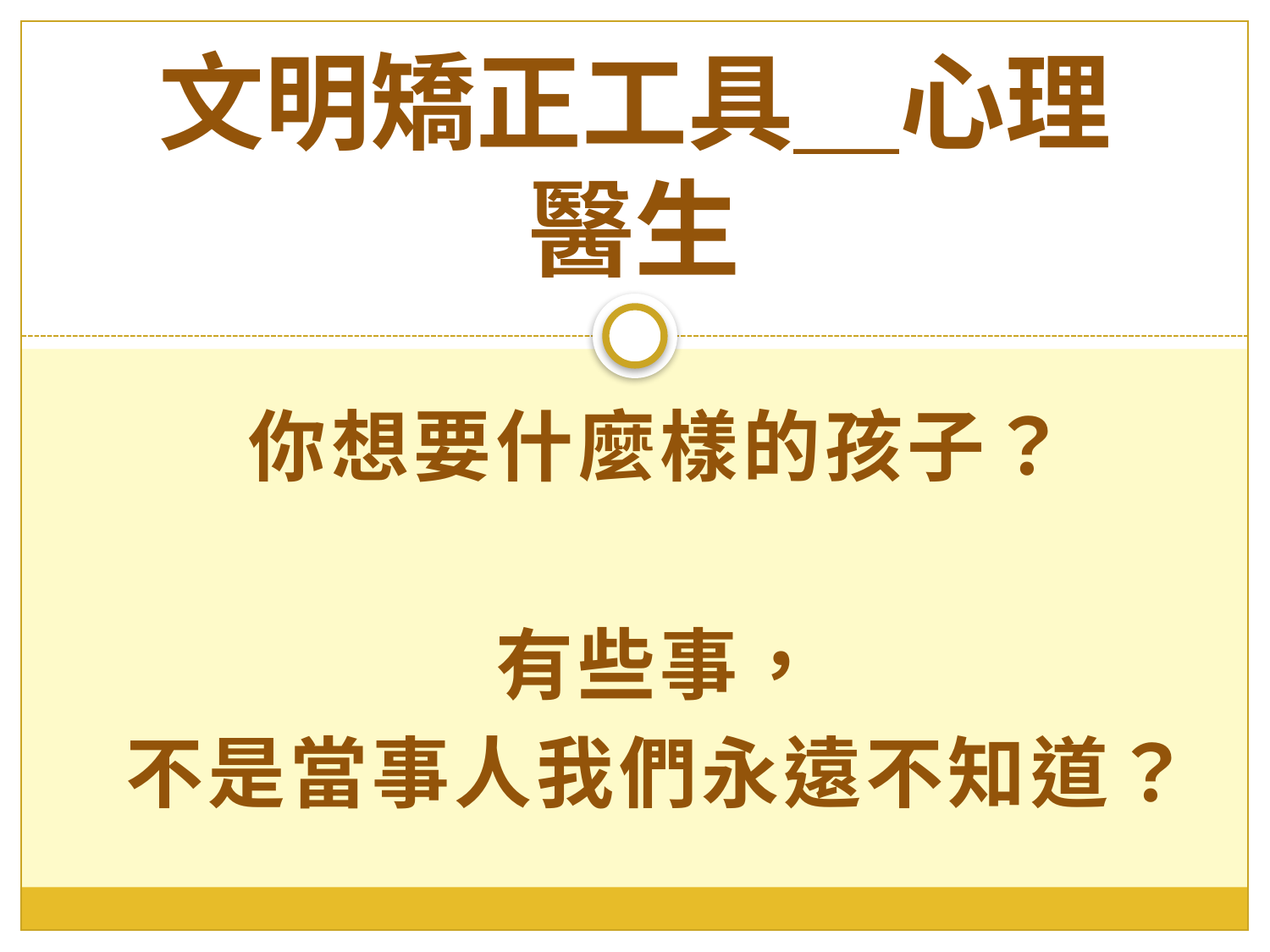

# 文明矯正工具＿心理醫生
你想要什麼樣的孩子？

有些事，
不是當事人我們永遠不知道？